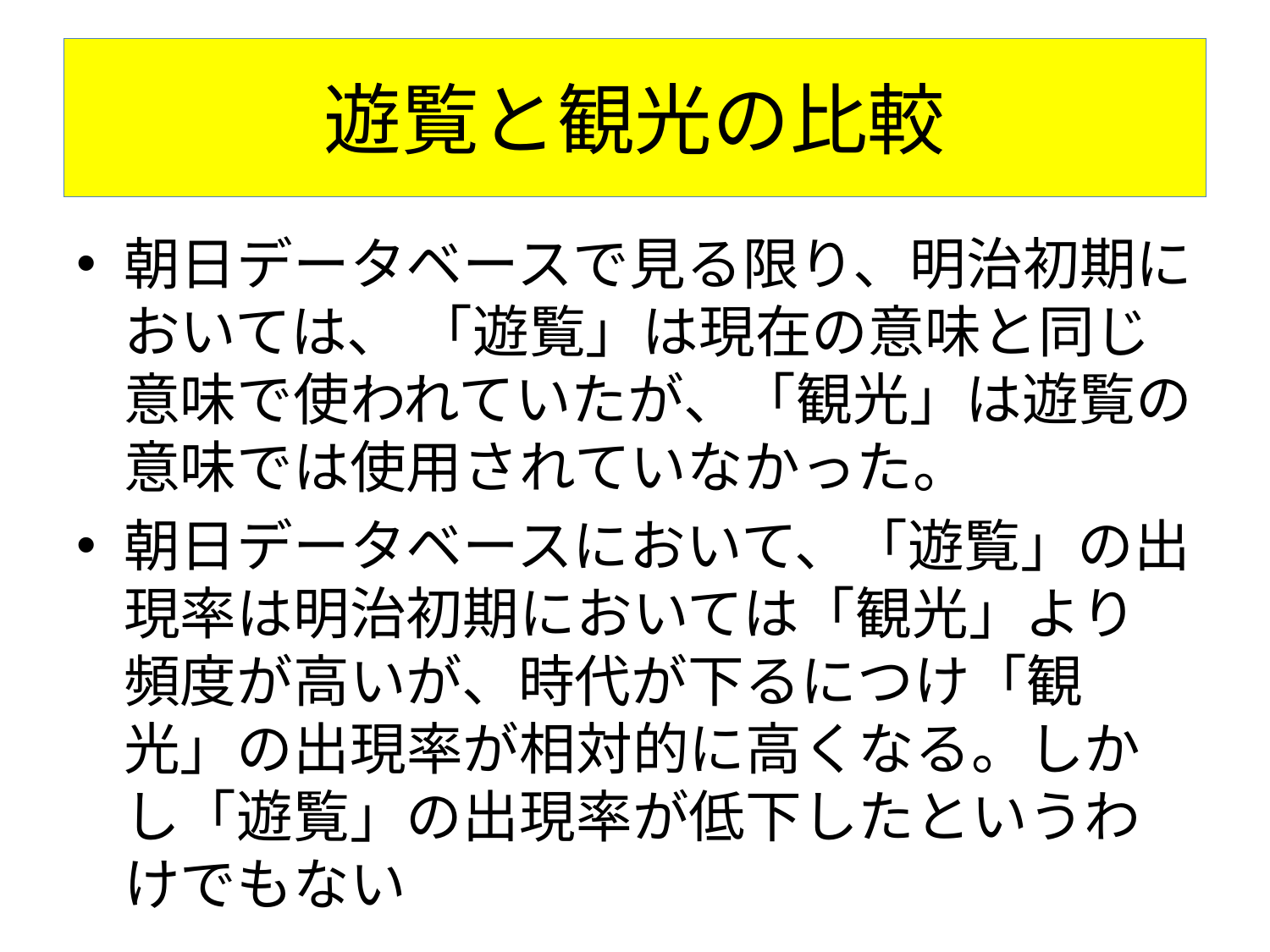

# 遊覧と観光の比較
朝日データベースで見る限り、明治初期においては、 「遊覧」は現在の意味と同じ意味で使われていたが、「観光」は遊覧の意味では使用されていなかった。
朝日データベースにおいて、「遊覧」の出現率は明治初期においては「観光」より頻度が高いが、時代が下るにつけ「観光」の出現率が相対的に高くなる。しかし「遊覧」の出現率が低下したというわけでもない